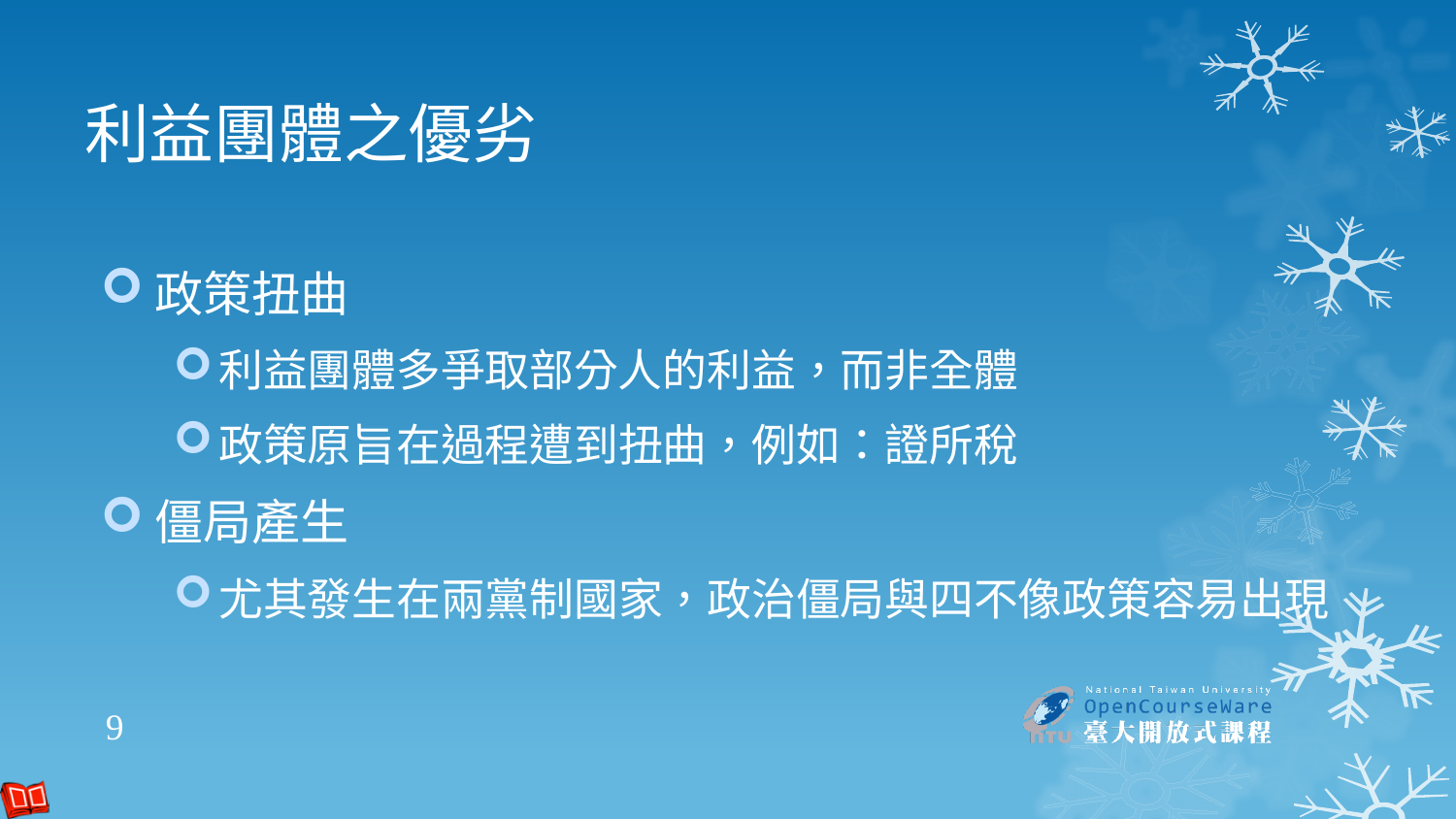

# 利益團體之優劣
政策扭曲
利益團體多爭取部分人的利益，而非全體
政策原旨在過程遭到扭曲，例如：證所稅
僵局產生
尤其發生在兩黨制國家，政治僵局與四不像政策容易出現
9